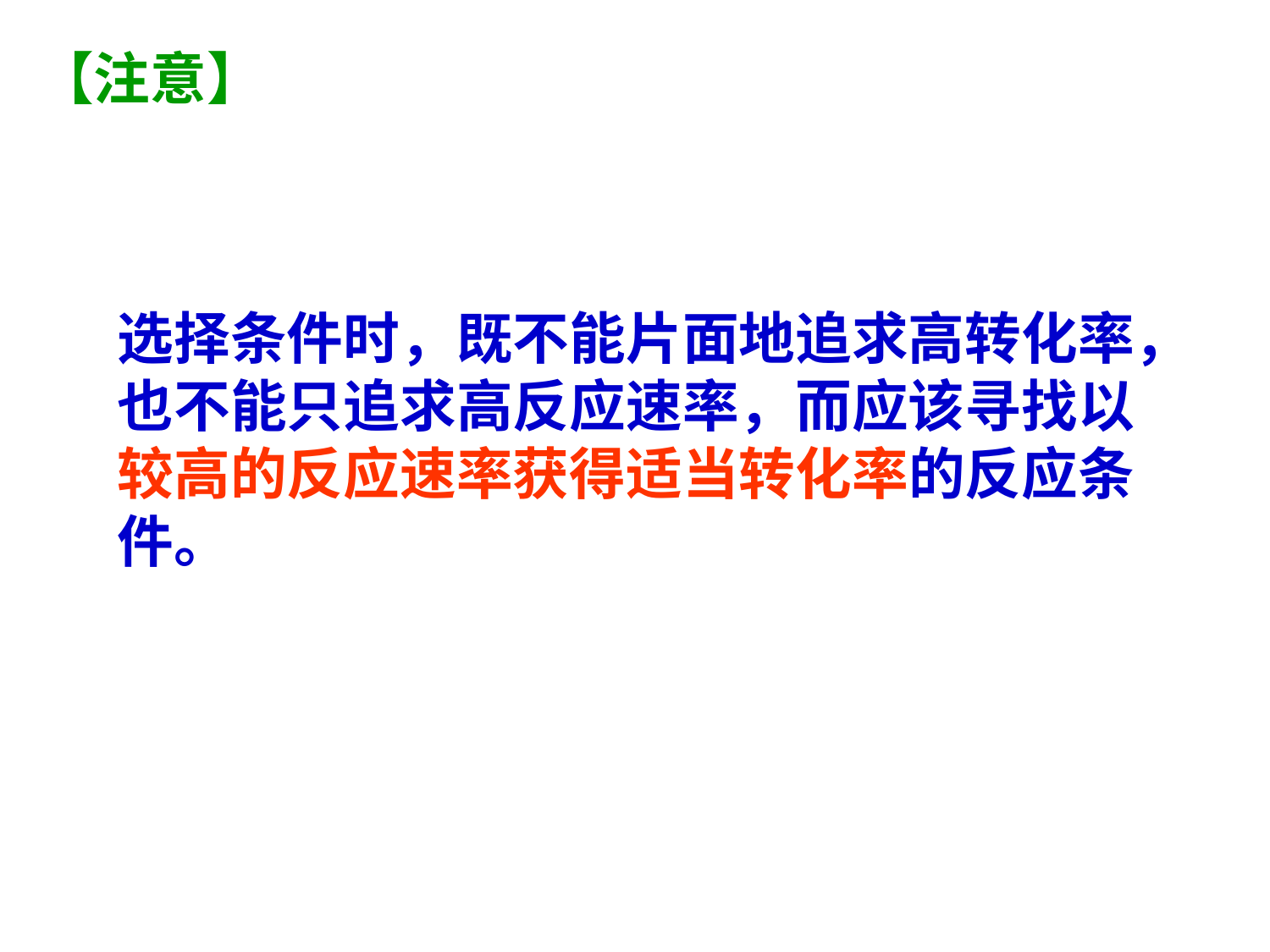

【注意】
选择条件时，既不能片面地追求高转化率，也不能只追求高反应速率，而应该寻找以较高的反应速率获得适当转化率的反应条件。